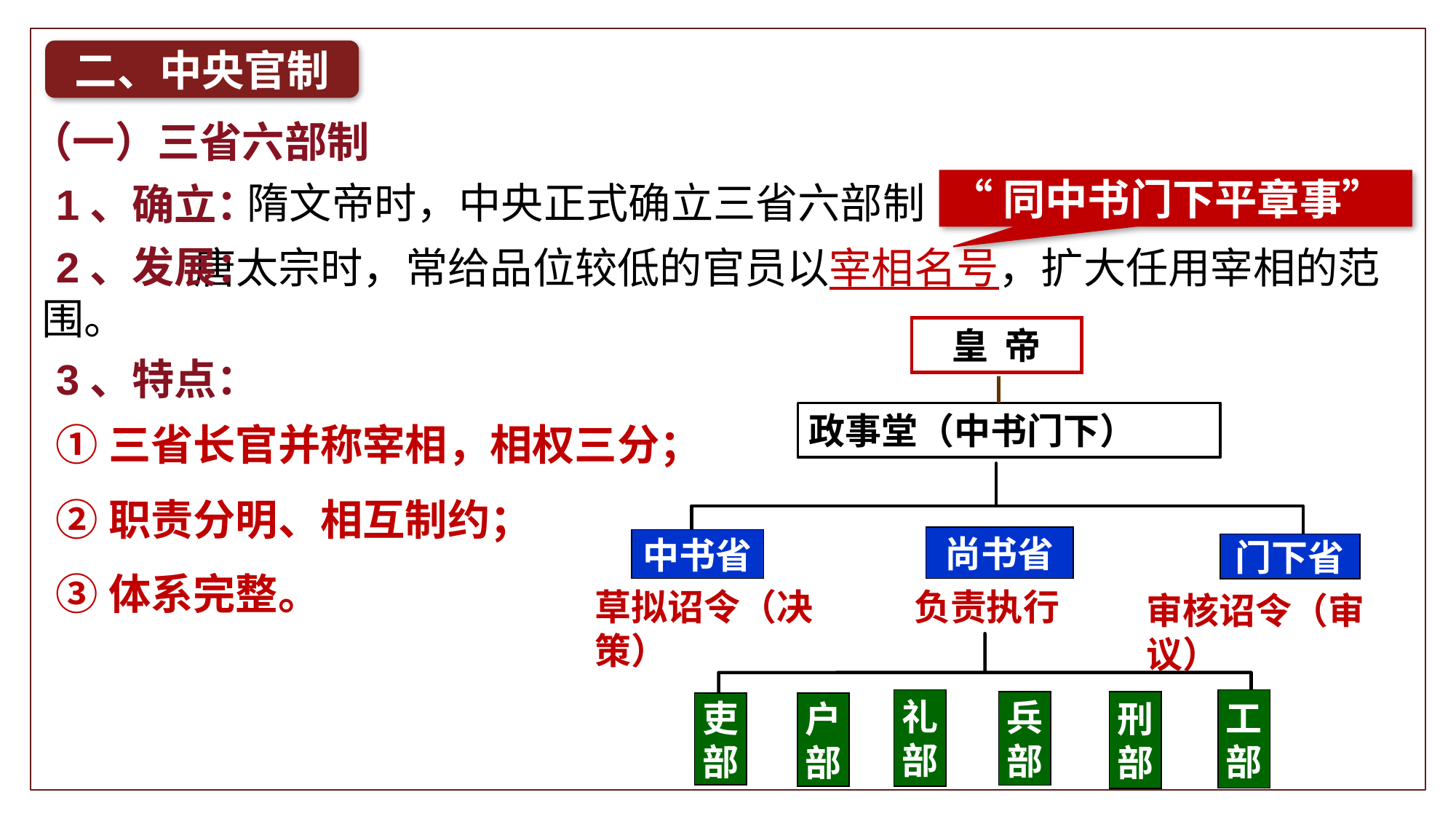

二、中央官制
（一）三省六部制
隋文帝时，中央正式确立三省六部制
“同中书门下平章事”
1、确立：
2、发展：
               唐太宗时，常给品位较低的官员以宰相名号，扩大任用宰相的范围。

皇  帝

政事堂（中书门下）
尚书省
中书省
门下省
草拟诏令（决策）
负责执行
审核诏令（审议）

工
部
礼
部
兵
部
刑
部
户
部
吏
部
3、特点：
①三省长官并称宰相，相权三分；
②职责分明、相互制约；
③体系完整。